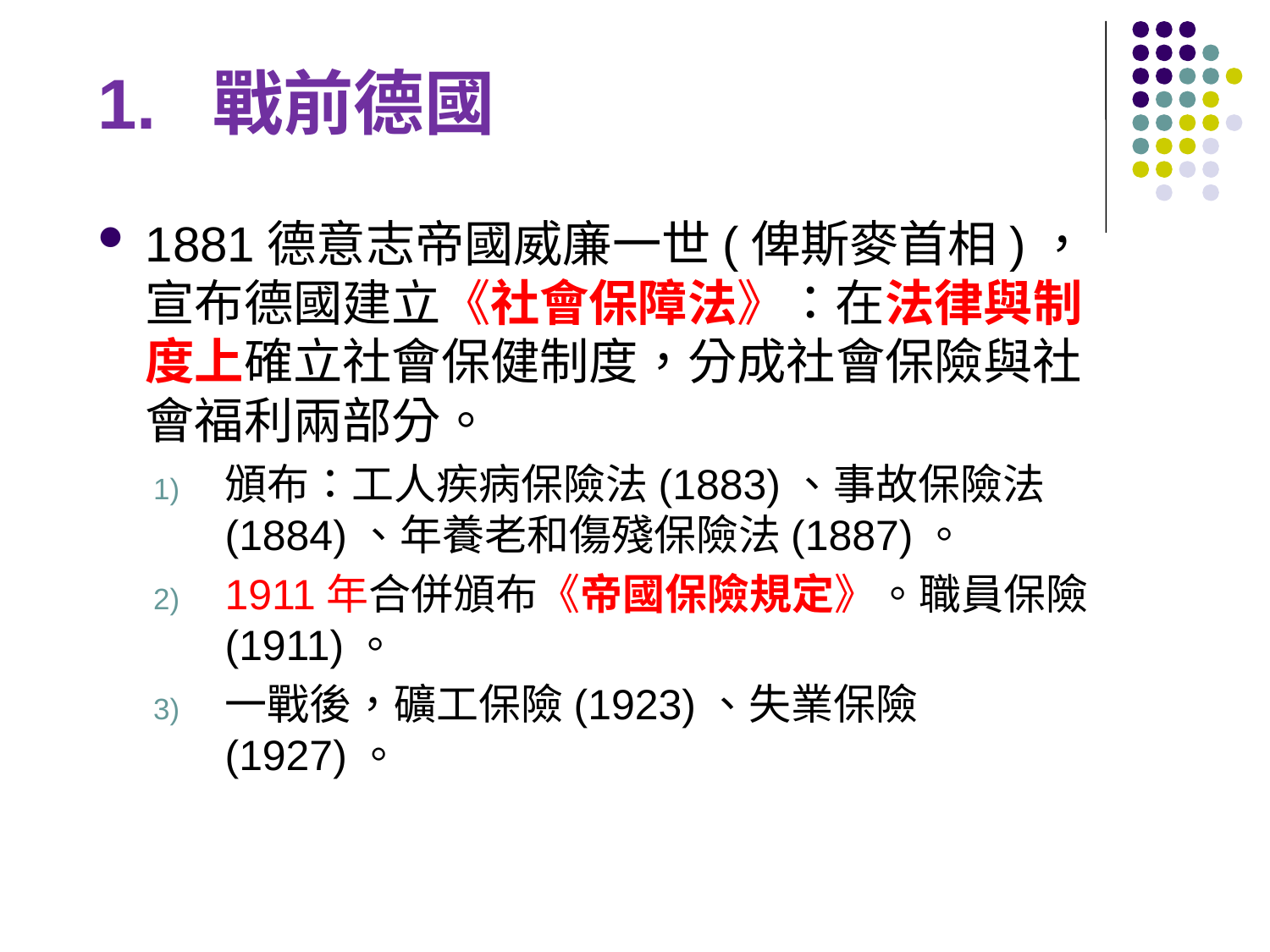

# 1.  戰前德國
1881德意志帝國威廉一世(俾斯麥首相)，宣布德國建立《社會保障法》：在法律與制度上確立社會保健制度，分成社會保險與社會福利兩部分。
頒布：工人疾病保險法(1883)、事故保險法(1884)、年養老和傷殘保險法(1887)。
1911年合併頒布《帝國保險規定》。職員保險(1911)。
一戰後，礦工保險(1923)、失業保險(1927)。